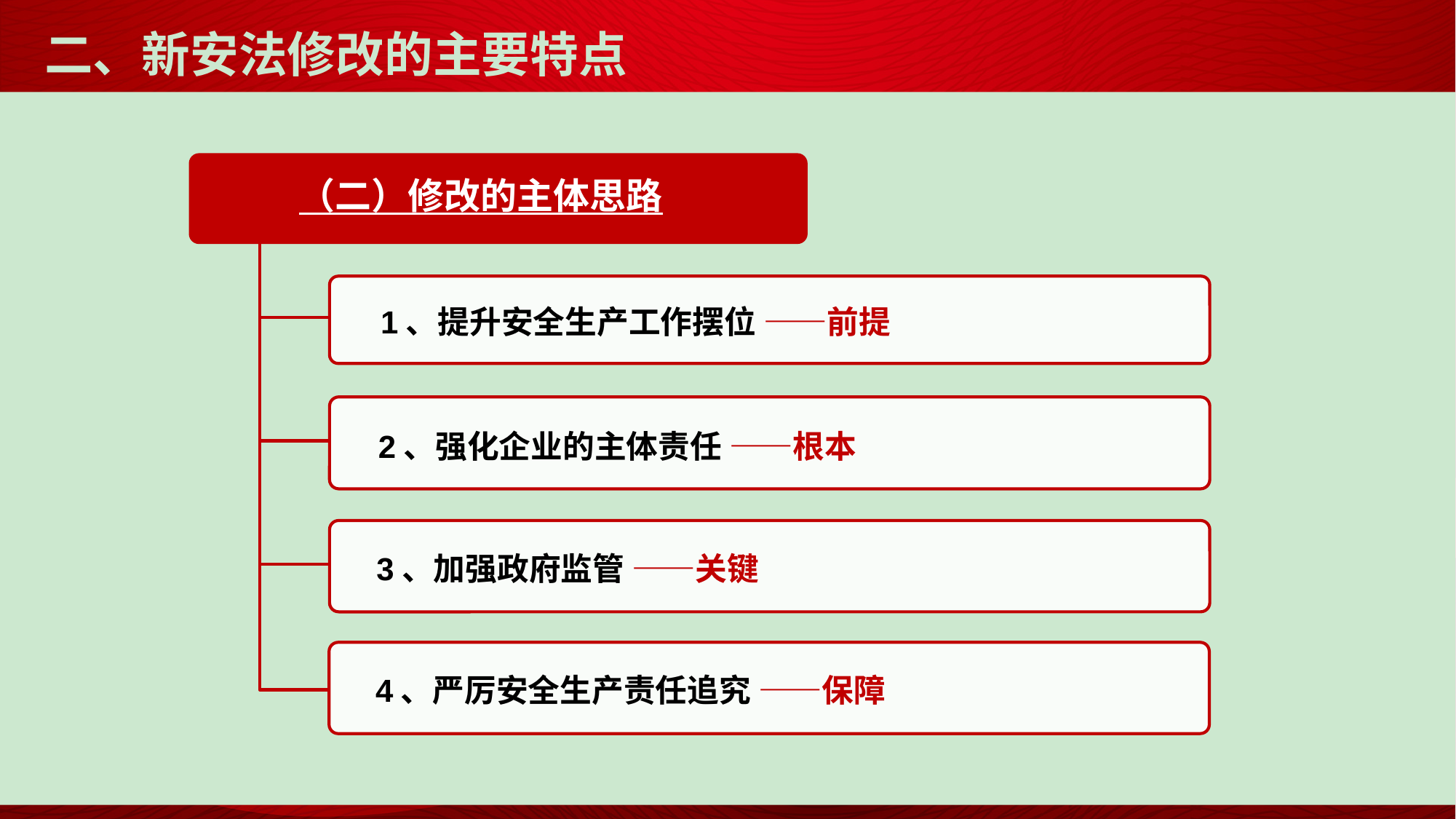

# 二、新安法修改的主要特点
（二）修改的主体思路

1、提升安全生产工作摆位 ——前提
2、强化企业的主体责任 ——根本
3、加强政府监管 ——关键

4、严厉安全生产责任追究 ——保障